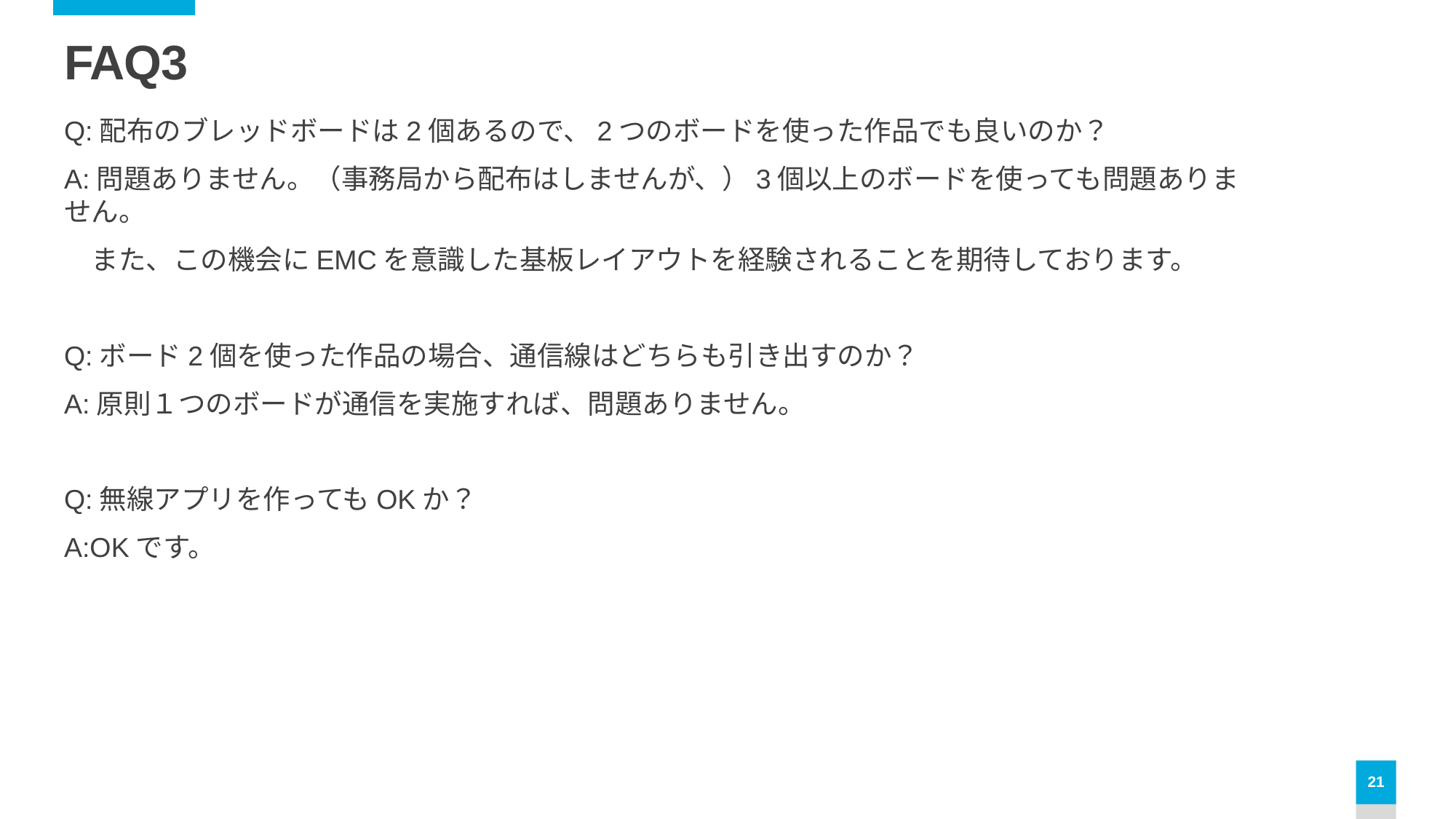

# FAQ3
Q:配布のブレッドボードは2個あるので、2つのボードを使った作品でも良いのか？
A:問題ありません。（事務局から配布はしませんが、）3個以上のボードを使っても問題ありません。
　また、この機会にEMCを意識した基板レイアウトを経験されることを期待しております。

Q:ボード2個を使った作品の場合、通信線はどちらも引き出すのか？
A:原則１つのボードが通信を実施すれば、問題ありません。

Q:無線アプリを作ってもOKか？
A:OKです。